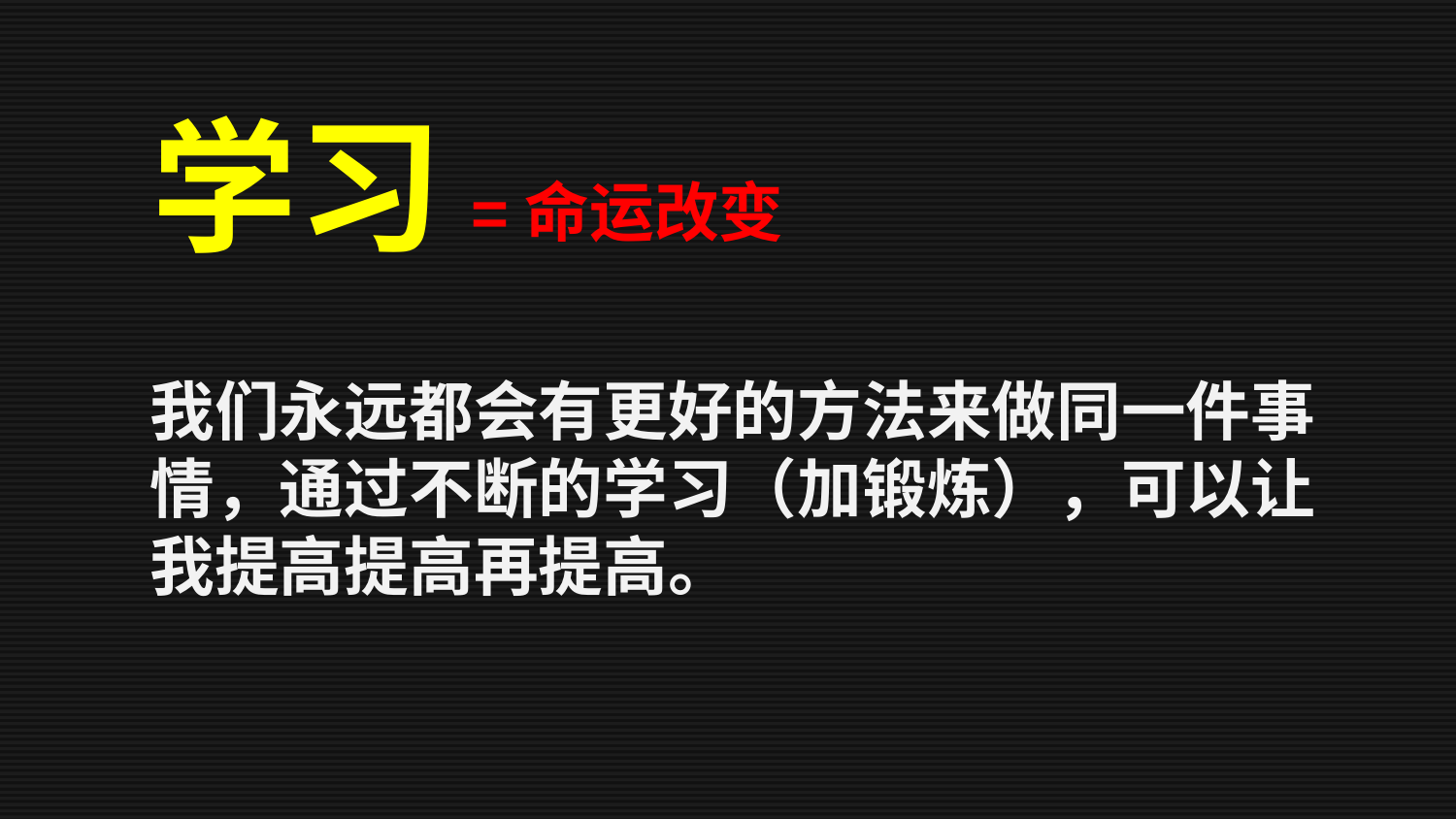

学习
=命运改变
我们永远都会有更好的方法来做同一件事情，通过不断的学习（加锻炼），可以让我提高提高再提高。